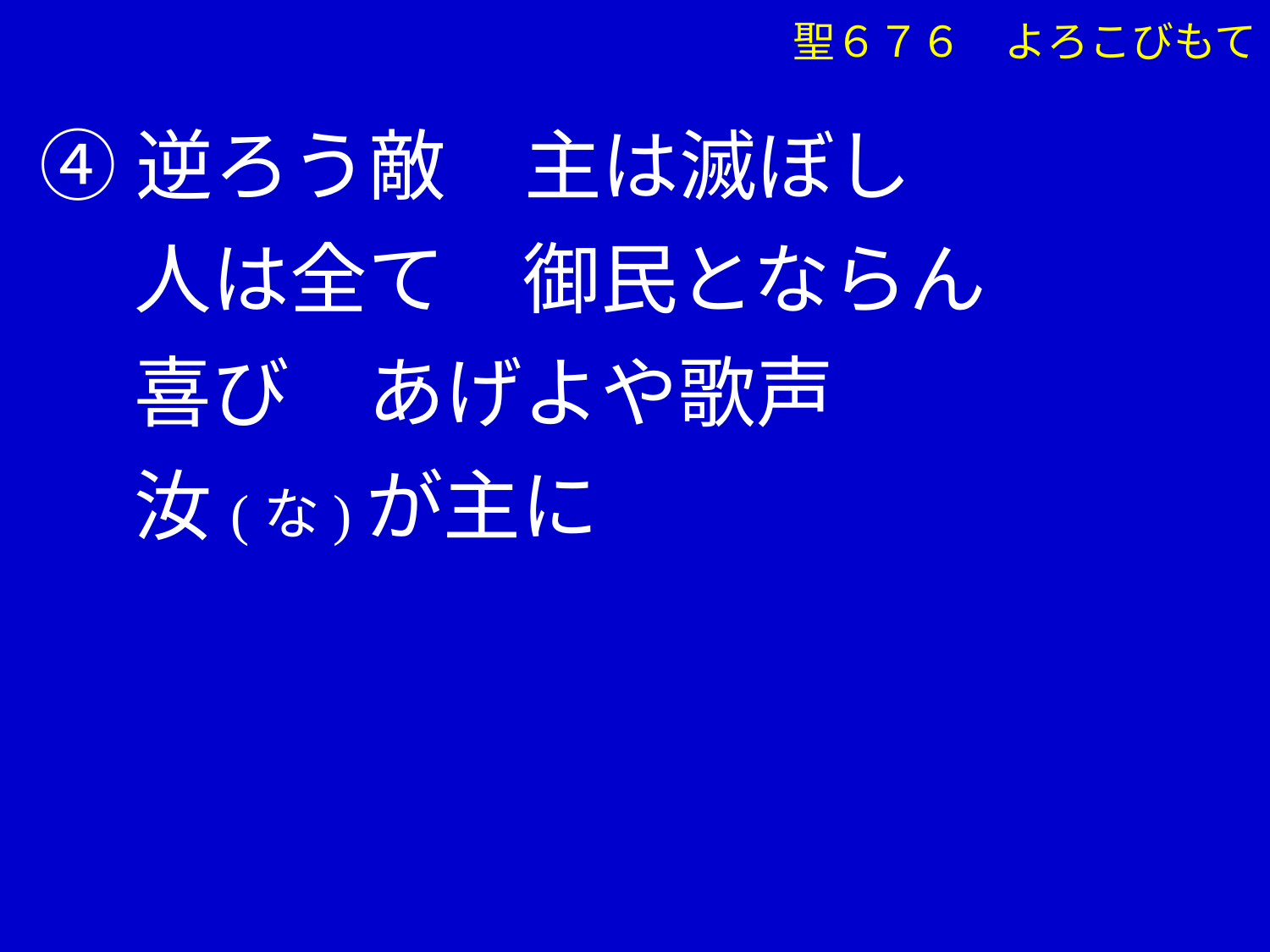

聖６７６　よろこびもて
④逆ろう敵　主は滅ぼし
　 人は全て　御民とならん
　 喜び　あげよや歌声
　 汝(な)が主に